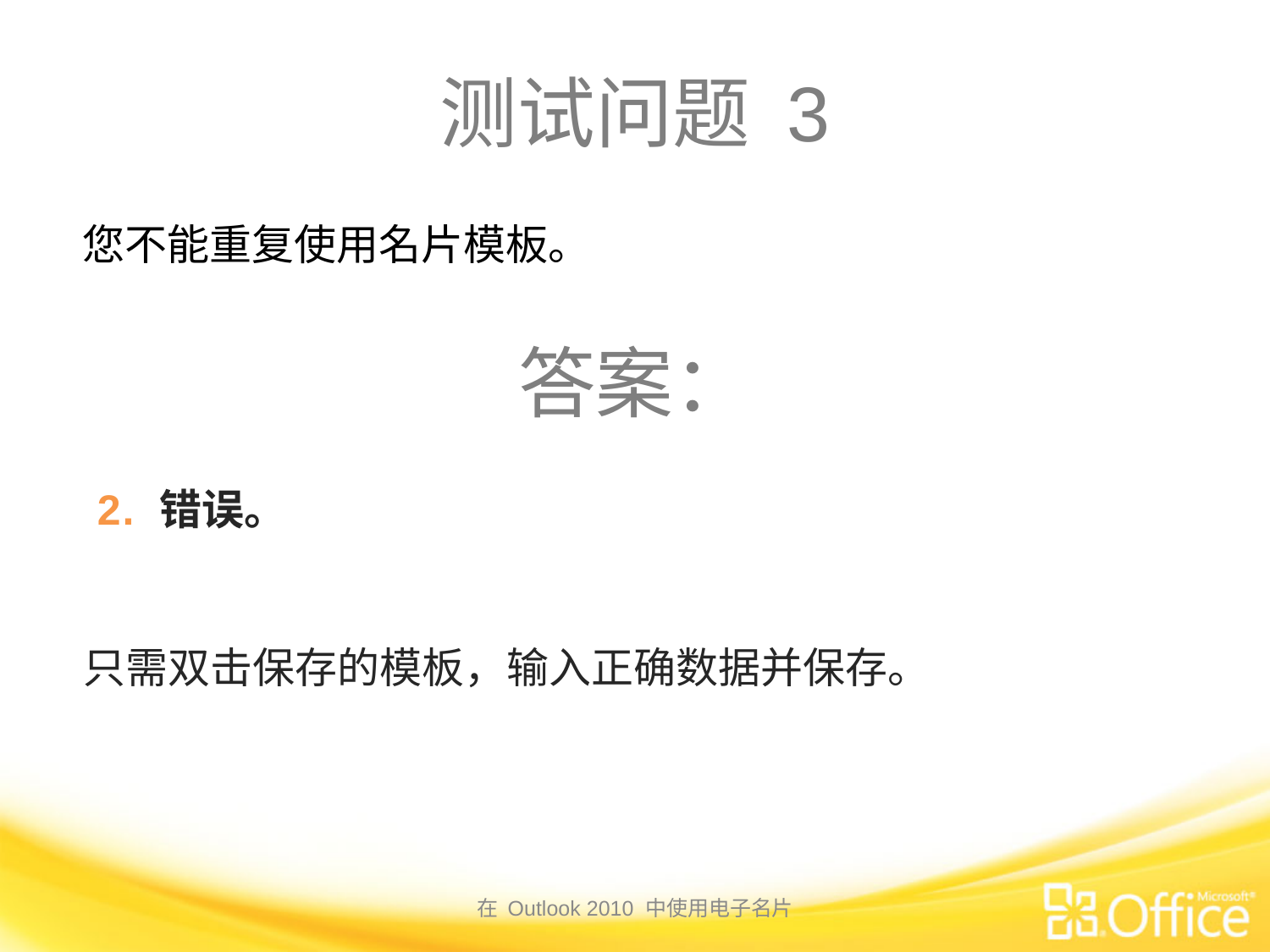

# 测试问题 3
您不能重复使用名片模板。
答案：
错误。
只需双击保存的模板，输入正确数据并保存。
在 Outlook 2010 中使用电子名片